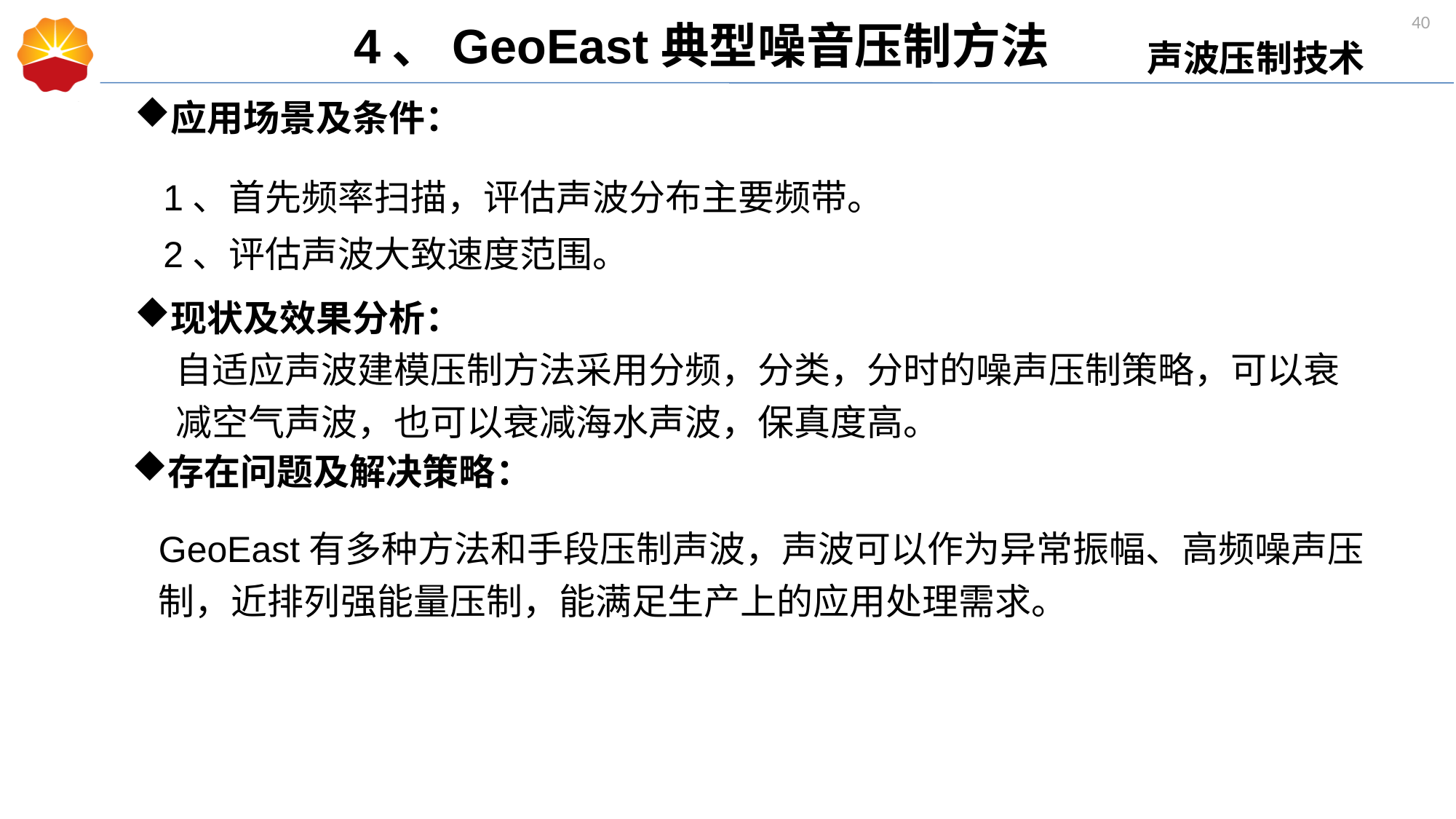

4、GeoEast典型噪音压制方法
声波压制技术
应用场景及条件：
1、首先频率扫描，评估声波分布主要频带。
2、评估声波大致速度范围。
现状及效果分析：
自适应声波建模压制方法采用分频，分类，分时的噪声压制策略，可以衰减空气声波，也可以衰减海水声波，保真度高。
存在问题及解决策略：
GeoEast有多种方法和手段压制声波，声波可以作为异常振幅、高频噪声压制，近排列强能量压制，能满足生产上的应用处理需求。